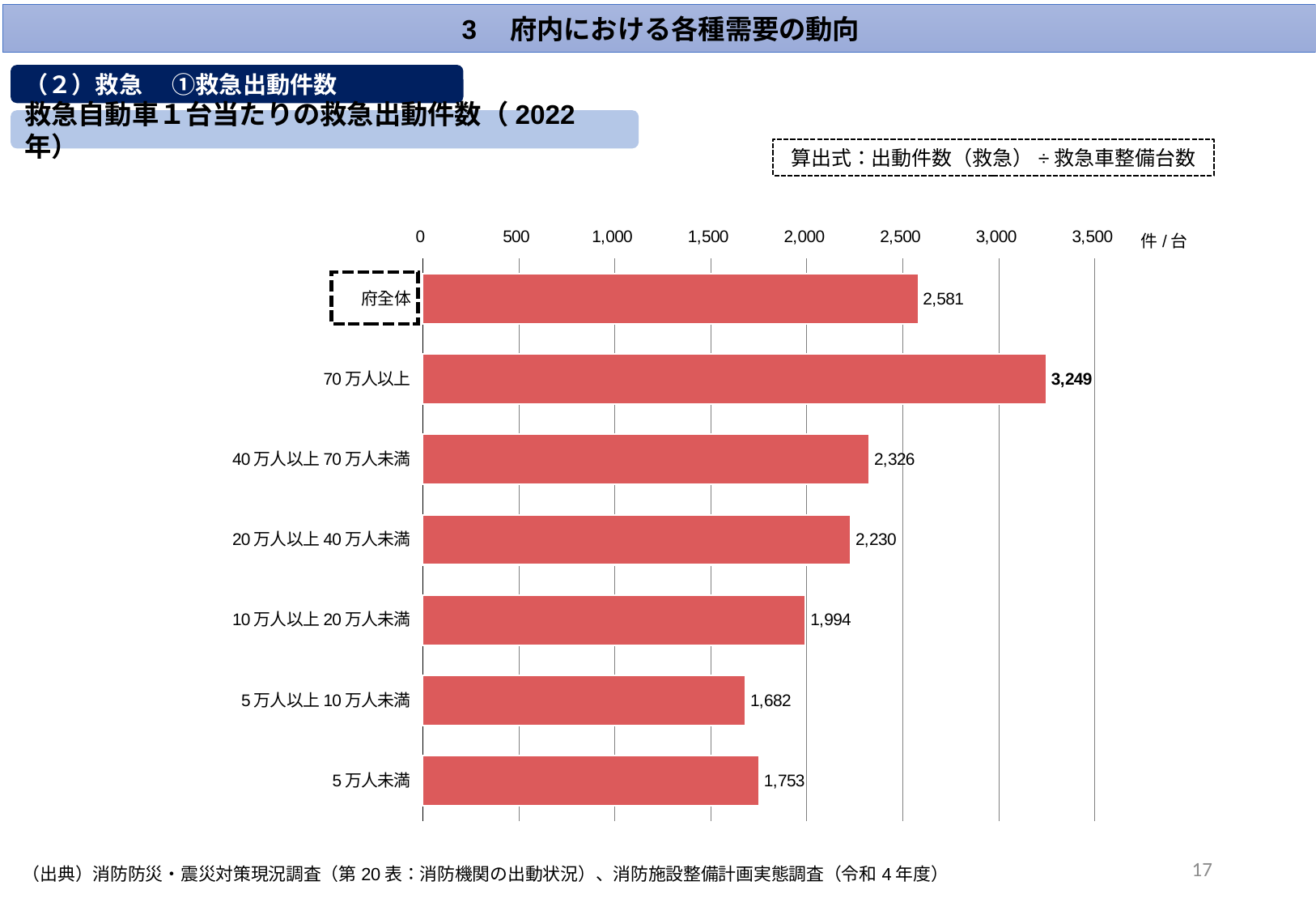

3　府内における各種需要の動向
（２）救急 　①救急出動件数
救急自動車１台当たりの救急出動件数（2022年）
算出式：出動件数（救急）÷救急車整備台数

### Chart

| Category |  |
|---|---|
| 府全体 | 2581.1660079051385 |
| 70万人以上 | 3248.6979166666665 |
| 40万人以上70万人未満 | 2326.237288135593 |
| 20万人以上40万人未満 | 2229.814814814815 |
| 10万人以上20万人未満 | 1993.9 |
| 5万人以上10万人未満 | 1681.5833333333333 |
| 5万人未満 | 1753.0 |
17
（出典）消防防災・震災対策現況調査（第20表：消防機関の出動状況）、消防施設整備計画実態調査（令和4年度）